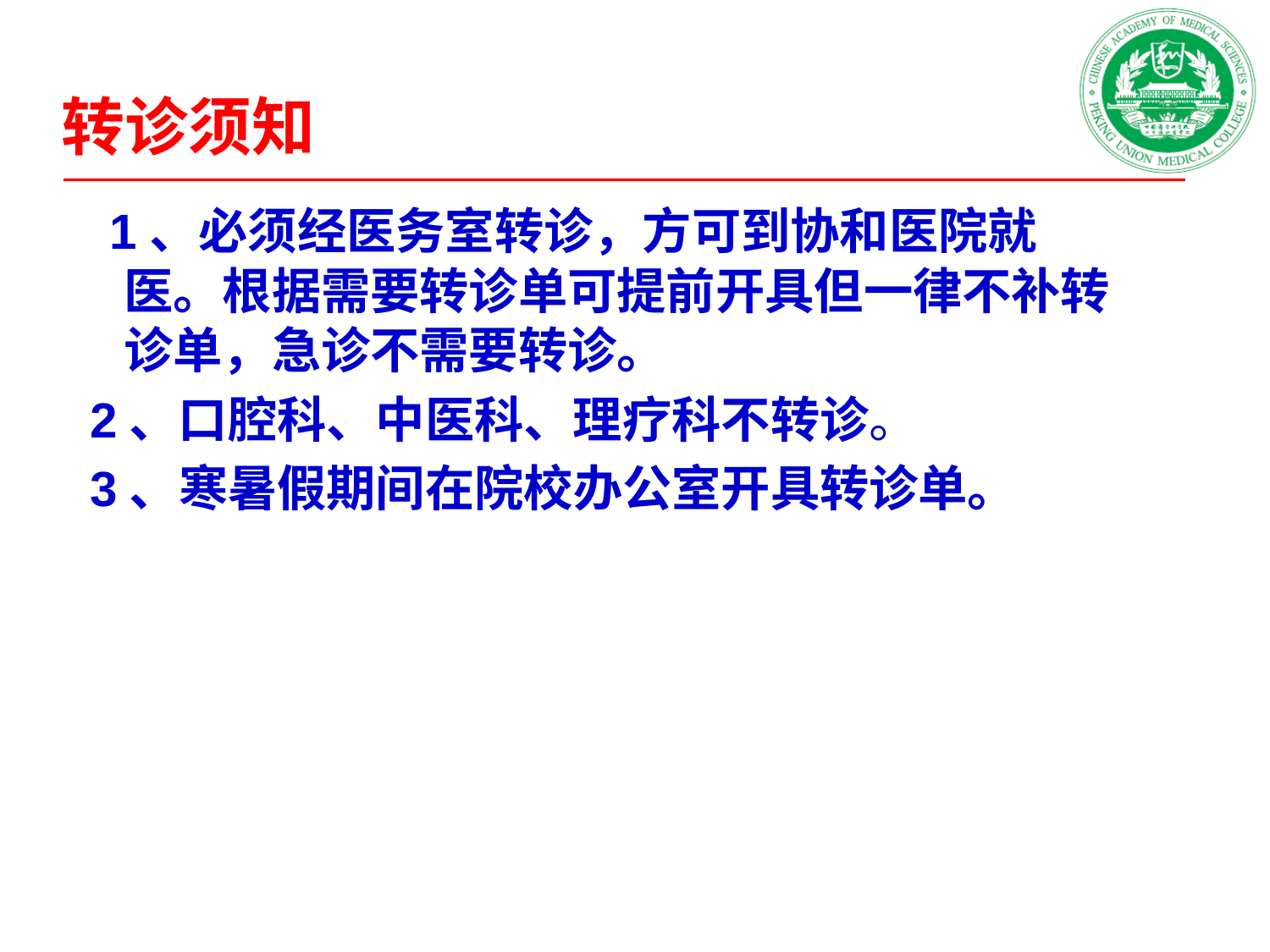

转诊须知
 1、必须经医务室转诊，方可到协和医院就医。根据需要转诊单可提前开具但一律不补转诊单，急诊不需要转诊。
 2、口腔科、中医科、理疗科不转诊。
 3、寒暑假期间在院校办公室开具转诊单。